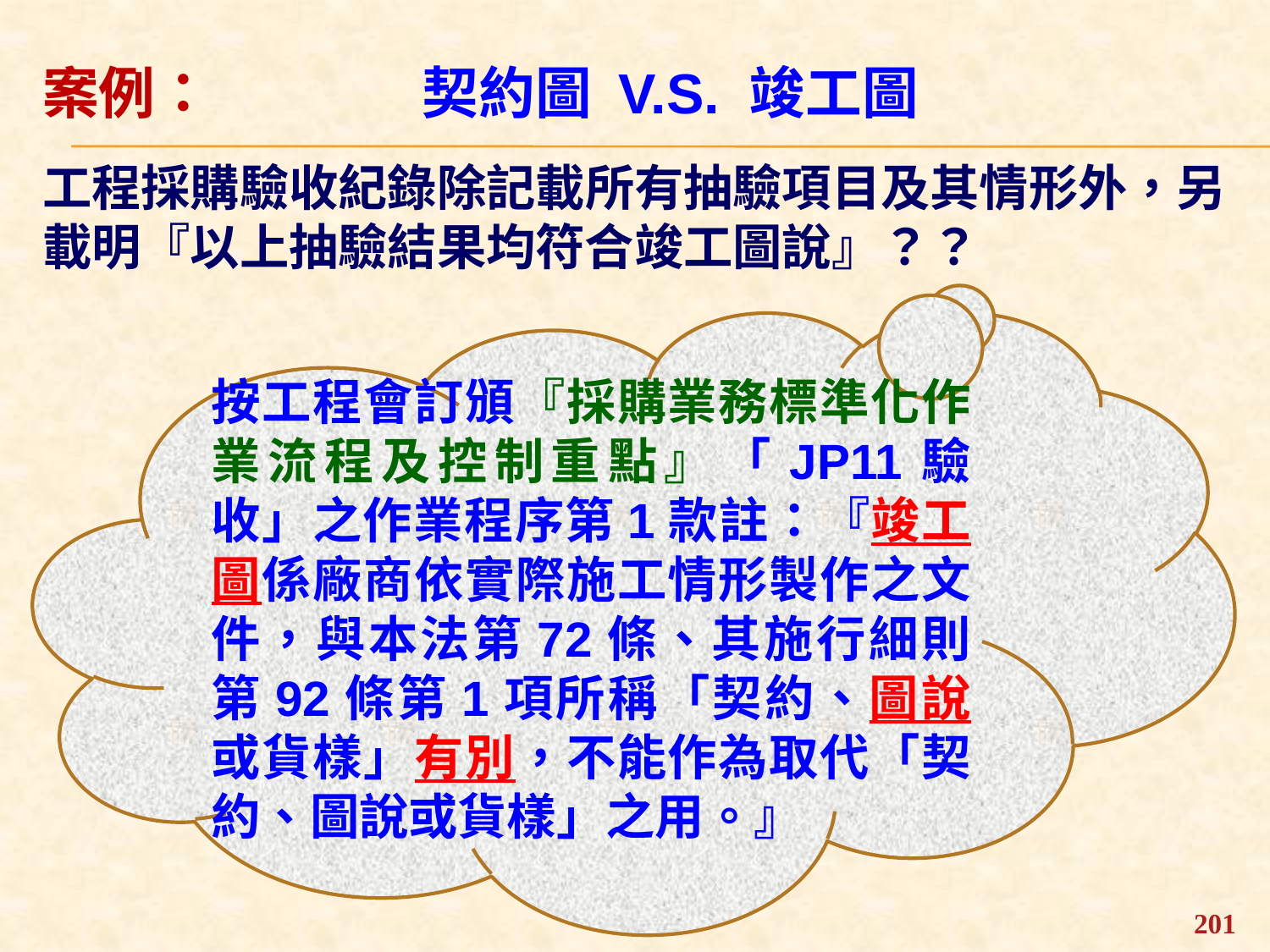

案例：
工程採購驗收紀錄除記載所有抽驗項目及其情形外，另載明『以上抽驗結果均符合竣工圖說』？？
契約圖 V.S. 竣工圖
按工程會訂頒『採購業務標準化作業流程及控制重點』「JP11驗收」之作業程序第1款註：『竣工圖係廠商依實際施工情形製作之文件，與本法第72條、其施行細則第92條第1項所稱「契約、圖說或貨樣」有別，不能作為取代「契約、圖說或貨樣」之用。』
201